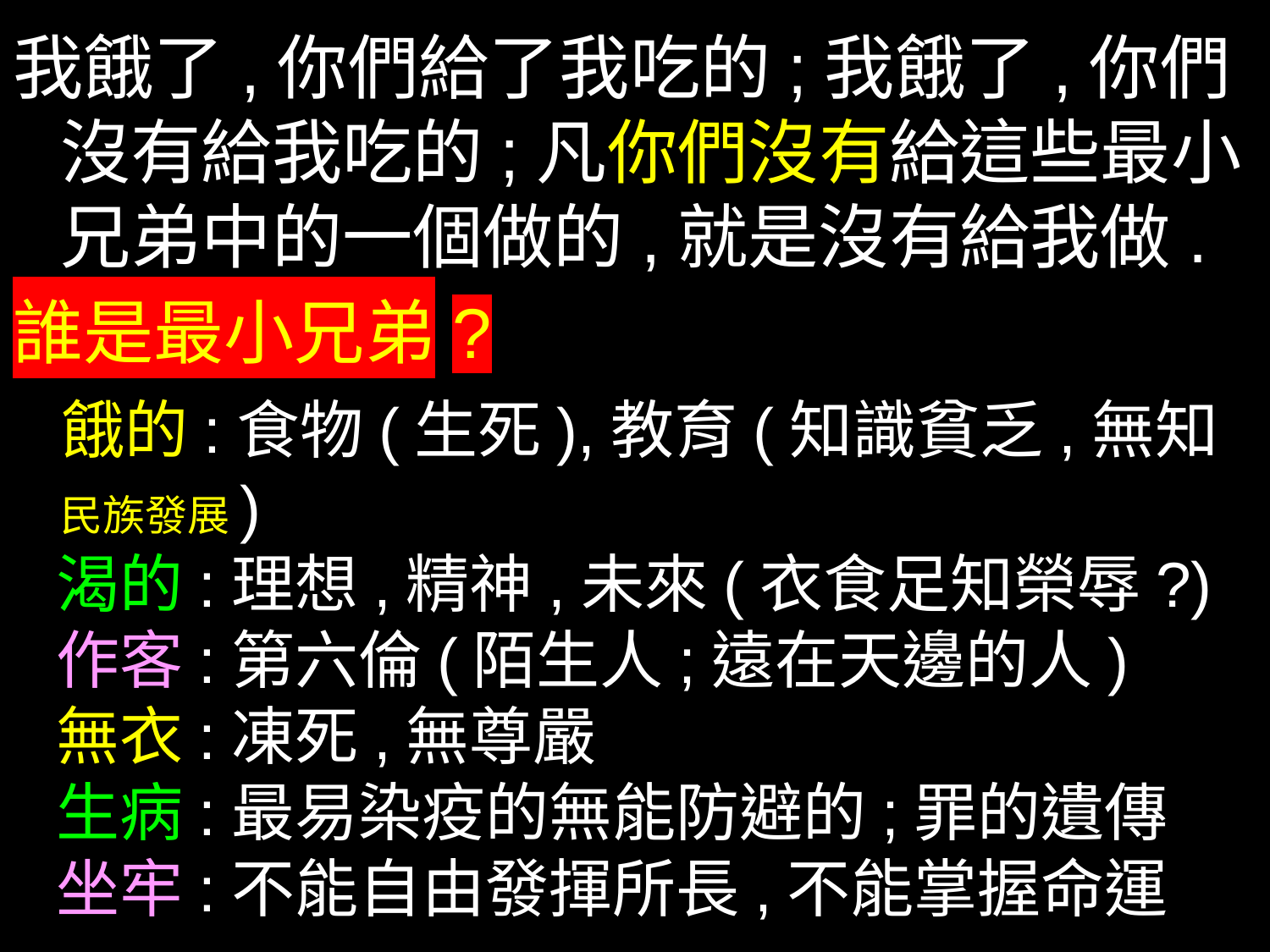

我餓了,你們給了我吃的;我餓了,你們沒有給我吃的;凡你們沒有給這些最小兄弟中的一個做的,就是沒有給我做.
誰是最小兄弟?
  餓的:食物(生死),教育(知識貧乏,無知民族發展)
  渴的:理想,精神,未來(衣食足知榮辱?)
  作客:第六倫(陌生人;遠在天邊的人)
  無衣:凍死,無尊嚴
  生病:最易染疫的無能防避的;罪的遺傳
  坐牢:不能自由發揮所長,不能掌握命運